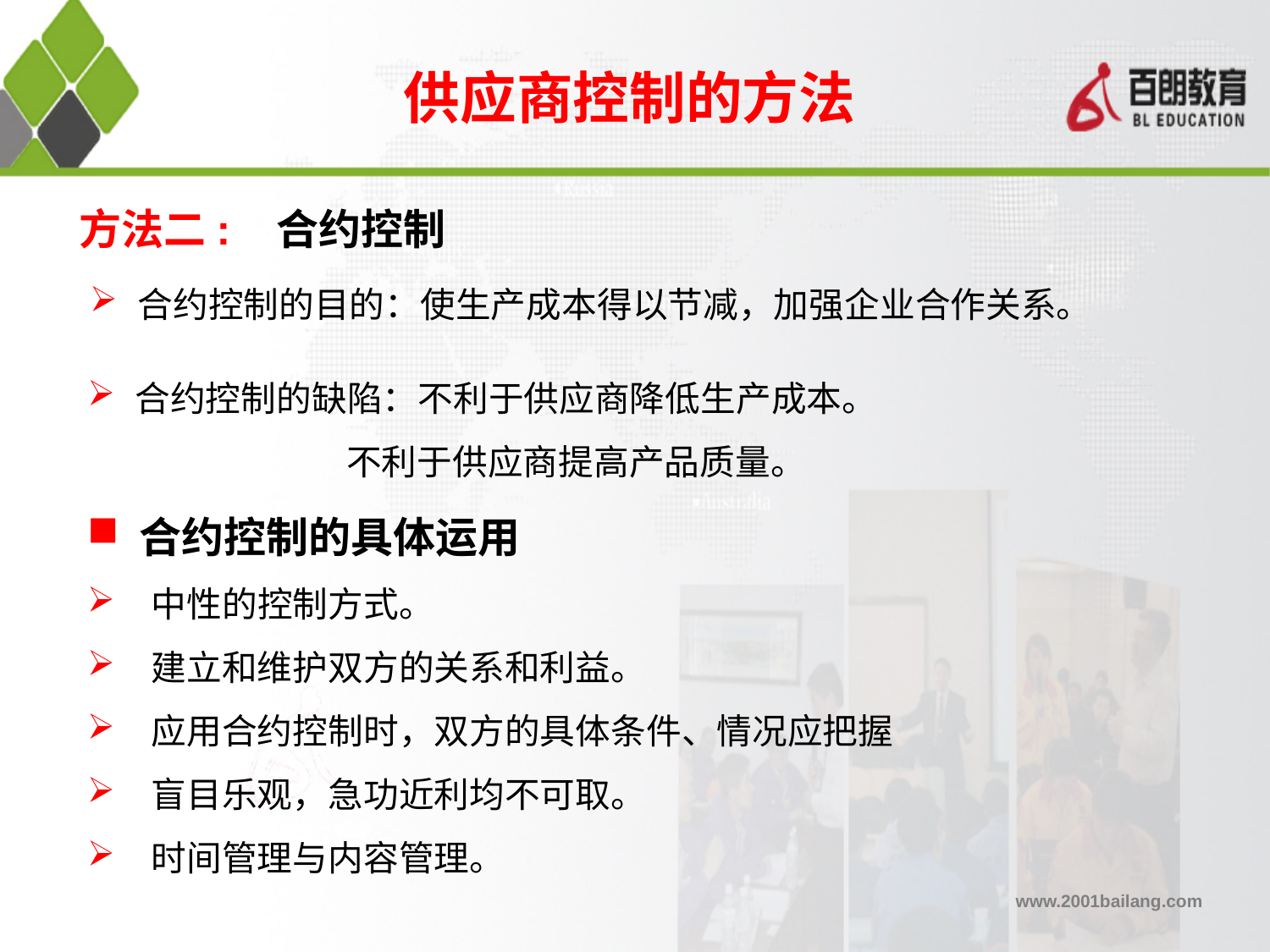

供应商控制的方法
方法二:   合约控制
合约控制的目的：使生产成本得以节减，加强企业合作关系。
合约控制的缺陷：不利于供应商降低生产成本。
                                不利于供应商提高产品质量。
 合约控制的具体运用
 中性的控制方式。
 建立和维护双方的关系和利益。
 应用合约控制时，双方的具体条件、情况应把握
 盲目乐观，急功近利均不可取。
 时间管理与内容管理。